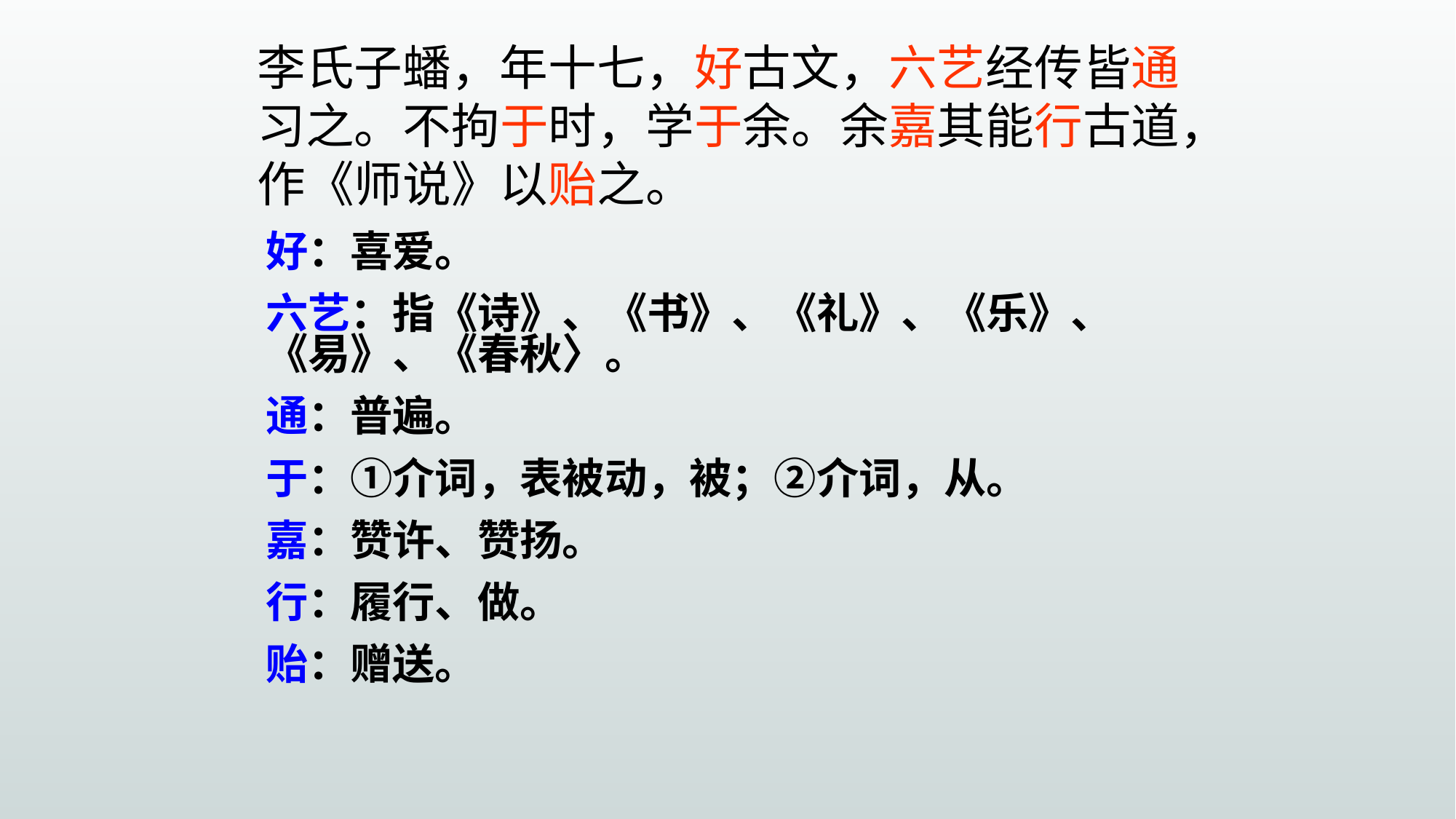

李氏子蟠，年十七，好古文，六艺经传皆通习之。不拘于时，学于余。余嘉其能行古道，作《师说》以贻之。
好：喜爱。
六艺：指《诗》、《书》、《礼》、《乐》、《易》、《春秋〉。
通：普遍。
于：①介词，表被动，被；②介词，从。
嘉：赞许、赞扬。
行：履行、做。
贻：赠送。